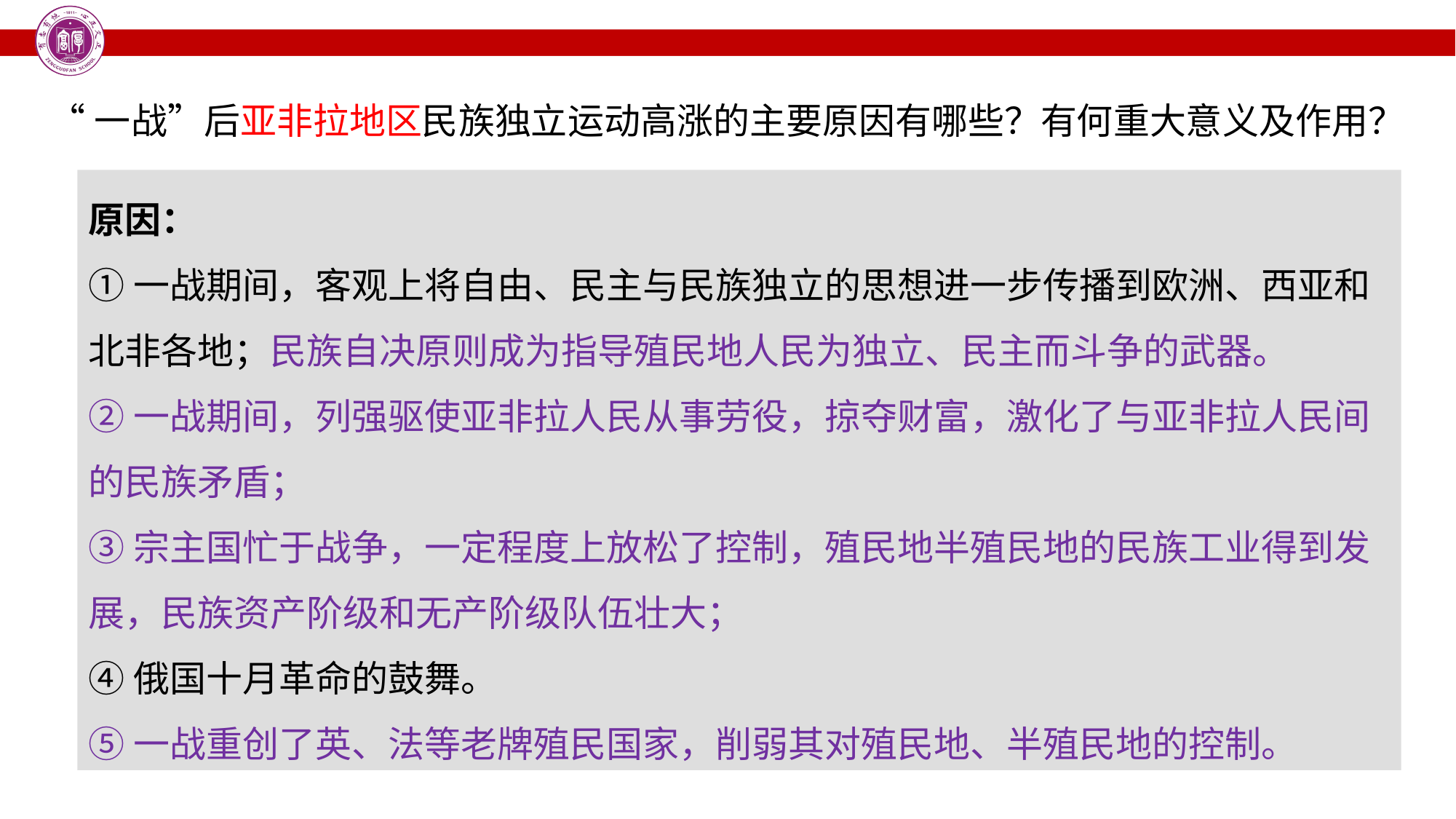

“一战”后亚非拉地区民族独立运动高涨的主要原因有哪些？有何重大意义及作用？
原因：
①一战期间，客观上将自由、民主与民族独立的思想进一步传播到欧洲、西亚和北非各地；民族自决原则成为指导殖民地人民为独立、民主而斗争的武器。
②一战期间，列强驱使亚非拉人民从事劳役，掠夺财富，激化了与亚非拉人民间的民族矛盾；
③宗主国忙于战争，一定程度上放松了控制，殖民地半殖民地的民族工业得到发展，民族资产阶级和无产阶级队伍壮大；
④俄国十月革命的鼓舞。
⑤一战重创了英、法等老牌殖民国家，削弱其对殖民地、半殖民地的控制。